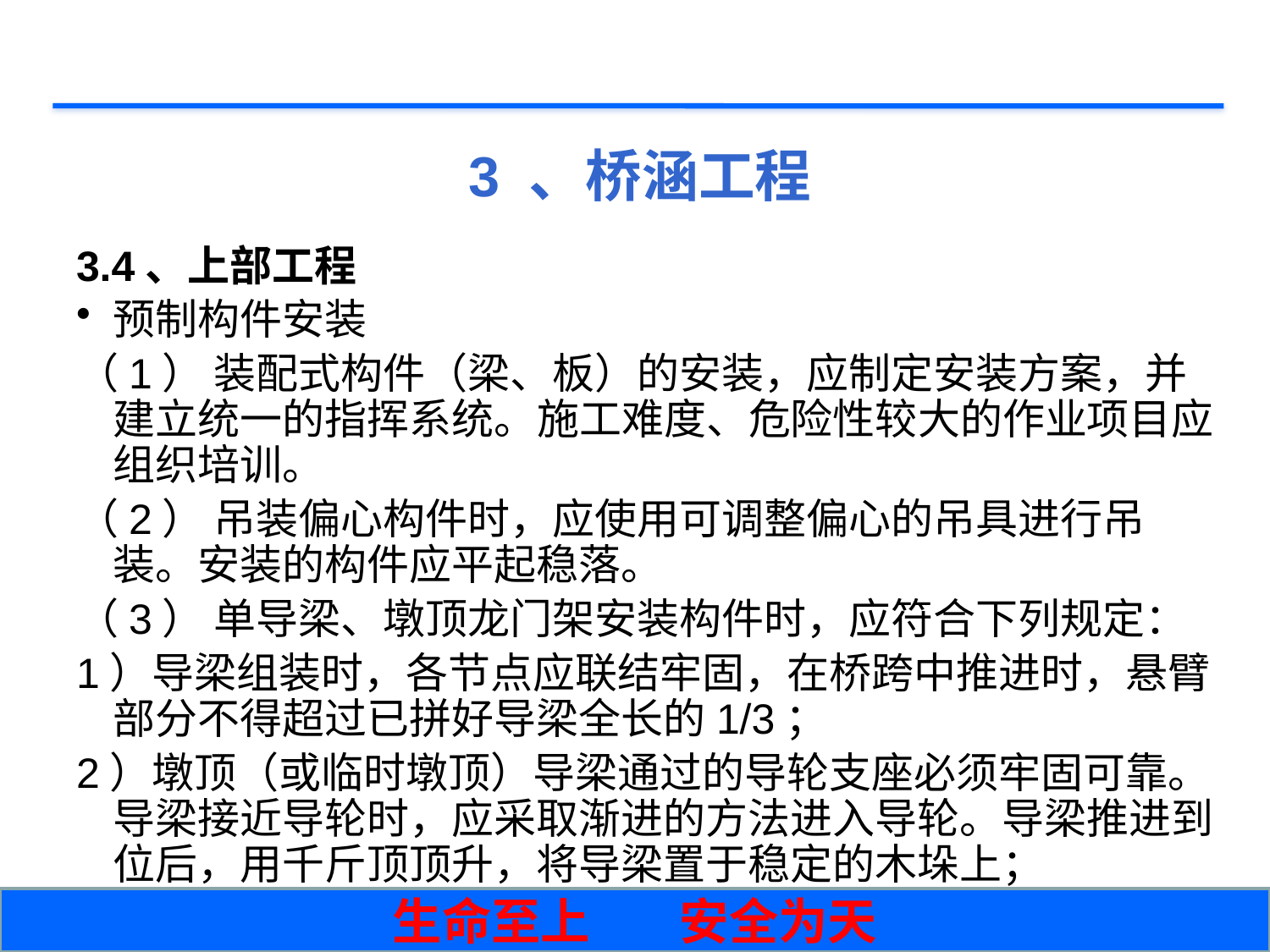

# 3 、桥涵工程
3.4、上部工程
预制构件安装
（1） 装配式构件（梁、板）的安装，应制定安装方案，并建立统一的指挥系统。施工难度、危险性较大的作业项目应组织培训。
（2） 吊装偏心构件时，应使用可调整偏心的吊具进行吊装。安装的构件应平起稳落。
（3） 单导梁、墩顶龙门架安装构件时，应符合下列规定：
1）导梁组装时，各节点应联结牢固，在桥跨中推进时，悬臂部分不得超过已拼好导梁全长的1/3；
2）墩顶（或临时墩顶）导梁通过的导轮支座必须牢固可靠。导梁接近导轮时，应采取渐进的方法进入导轮。导梁推进到位后，用千斤顶顶升，将导梁置于稳定的木垛上；